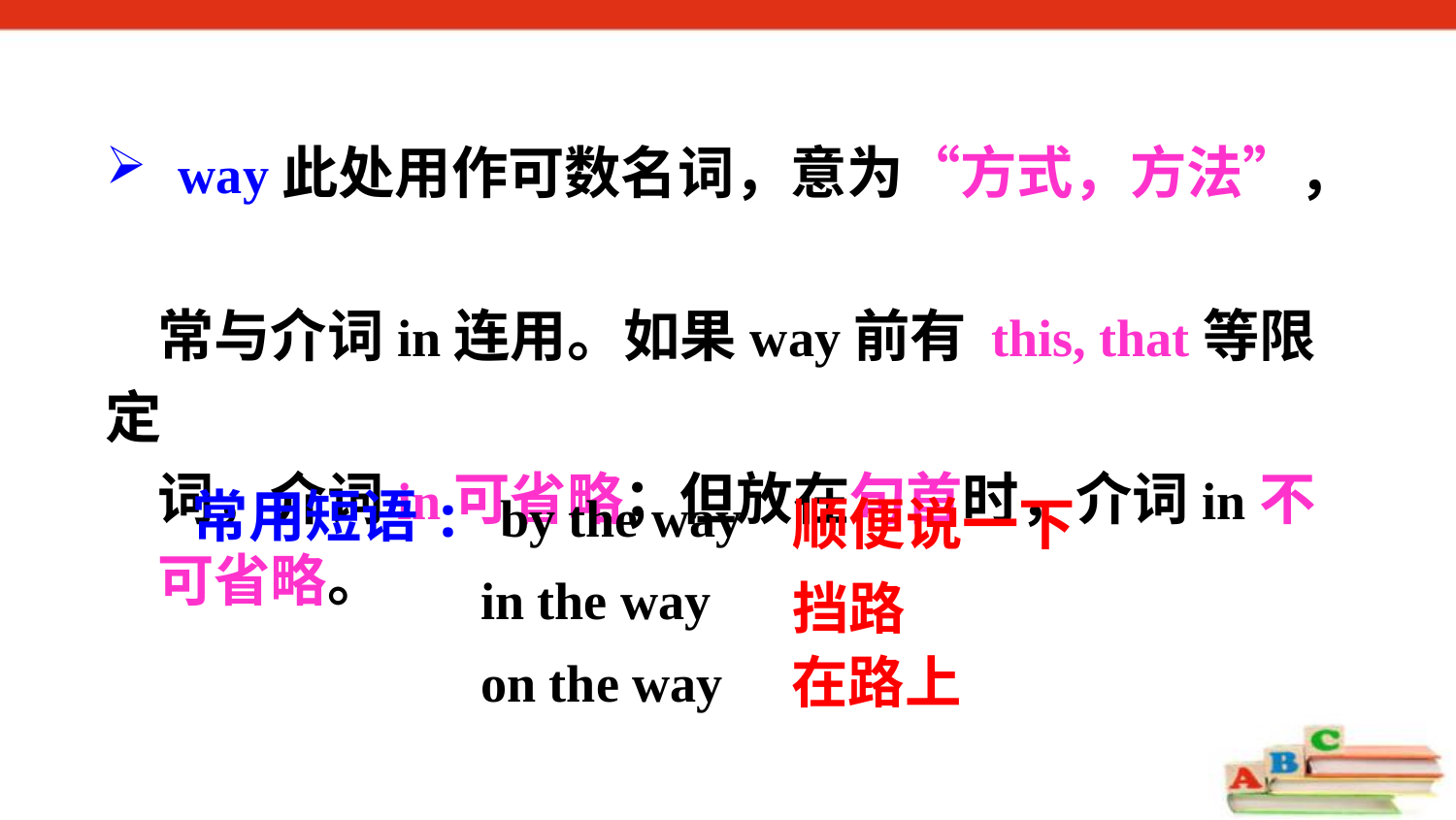

way此处用作可数名词，意为“方式，方法”，
   常与介词in连用。如果way前有 this, that等限定
   词，介词in可省略；但放在句首时，介词in不
   可省略。
常用短语: by the way
                      in the way
                      on the way
顺便说一下
挡路
在路上